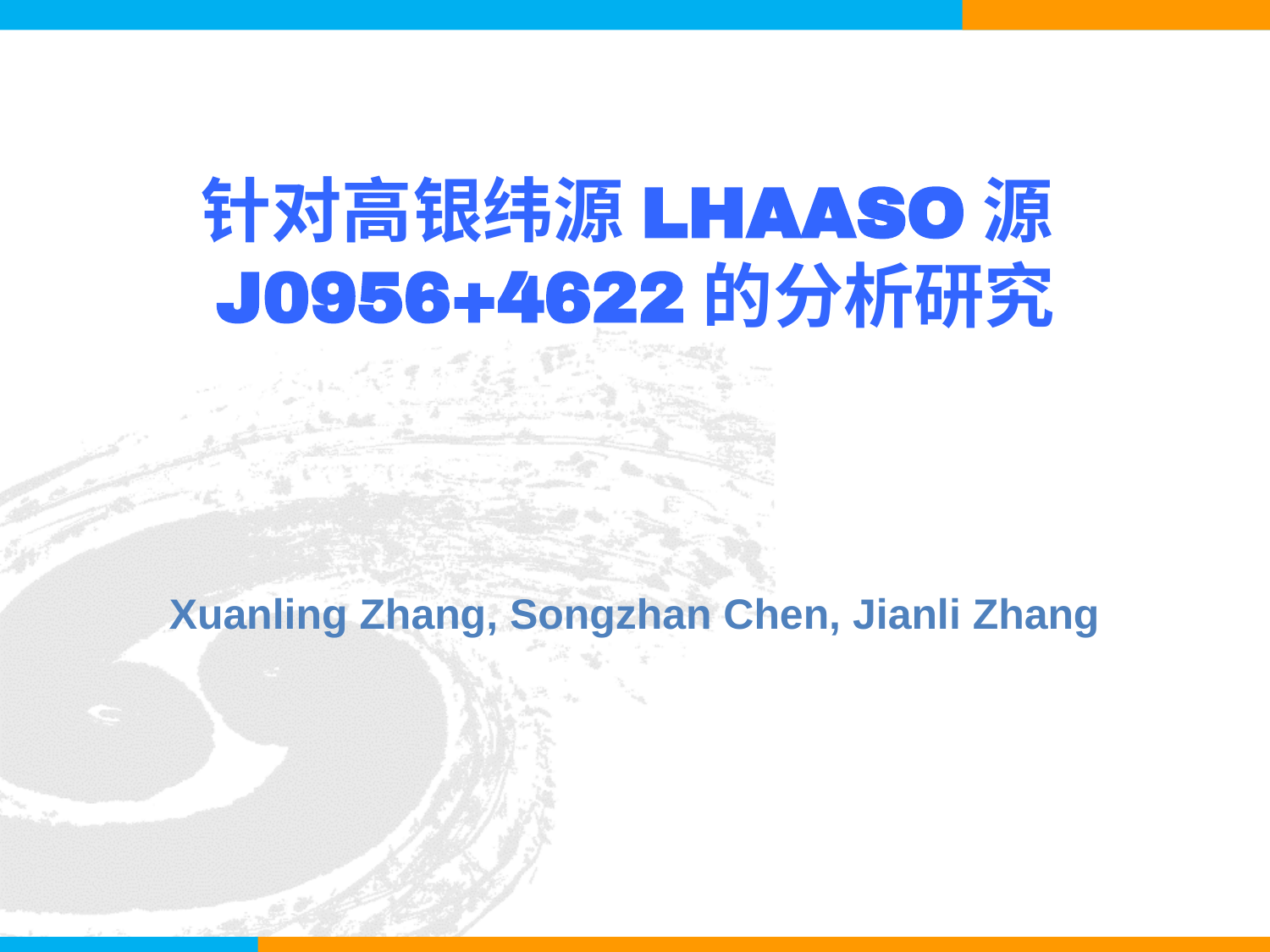

# 针对高银纬源LHAASO源J0956+4622的分析研究

 Xuanling Zhang, Songzhan Chen, Jianli Zhang